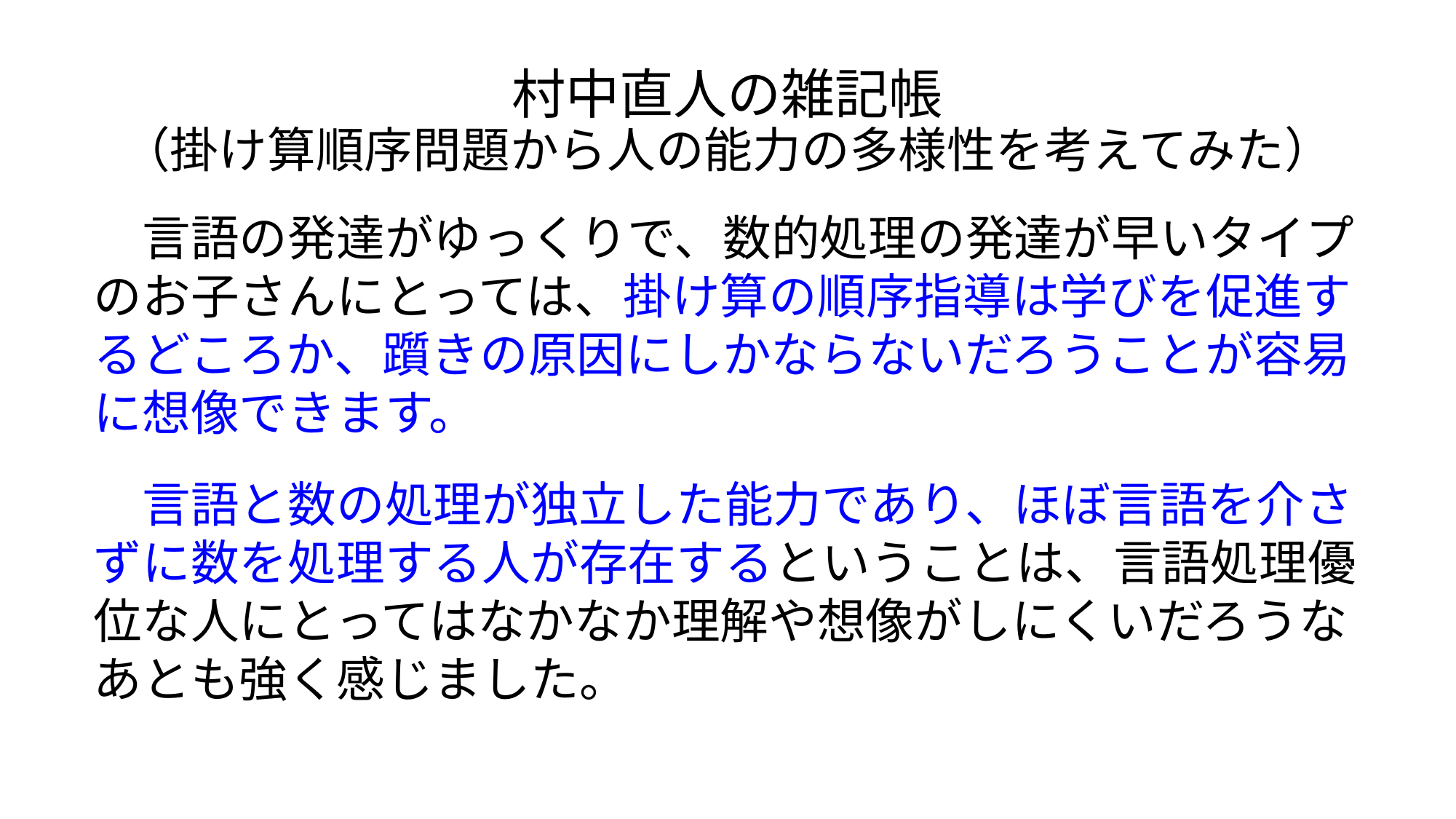

# 村中直人の雑記帳 （掛け算順序問題から人の能力の多様性を考えてみた）
　言語の発達がゆっくりで、数的処理の発達が早いタイプのお子さんにとっては、掛け算の順序指導は学びを促進するどころか、躓きの原因にしかならないだろうことが容易に想像できます。
　言語と数の処理が独立した能力であり、ほぼ言語を介さずに数を処理する人が存在するということは、言語処理優位な人にとってはなかなか理解や想像がしにくいだろうなあとも強く感じました。